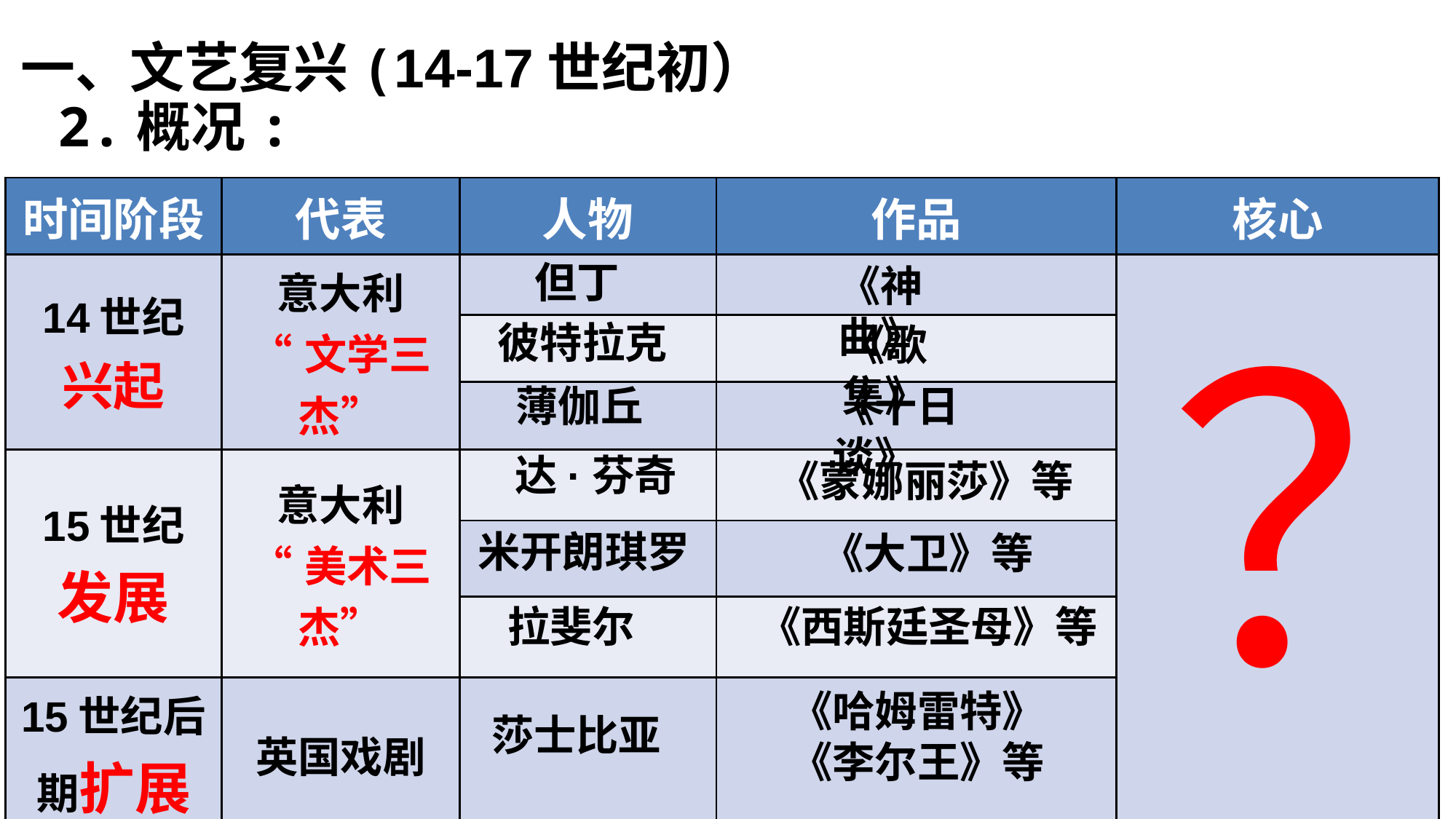

一、文艺复兴(14-17世纪初）
2.概况:
| 时间阶段 | 代表 | 人物 | 作品 | 核心 |
| --- | --- | --- | --- | --- |
| 14世纪 兴起 | 意大利 “文学三杰” |  |  |  |
|  |  |  |  |  |
|  |  |  |  |  |
| 15世纪 发展 | 意大利 “美术三杰” |  |  |  |
|  |  |  |  |  |
|  |  |  |  |  |
| 15世纪后期扩展 | 英国戏剧 |  |  |  |
但丁
《神曲》
？
《歌集》
彼特拉克
薄伽丘
《十日谈》
达·芬奇
《蒙娜丽莎》等
《大卫》等
米开朗琪罗
拉斐尔
《西斯廷圣母》等
《哈姆雷特》《李尔王》等
莎士比亚